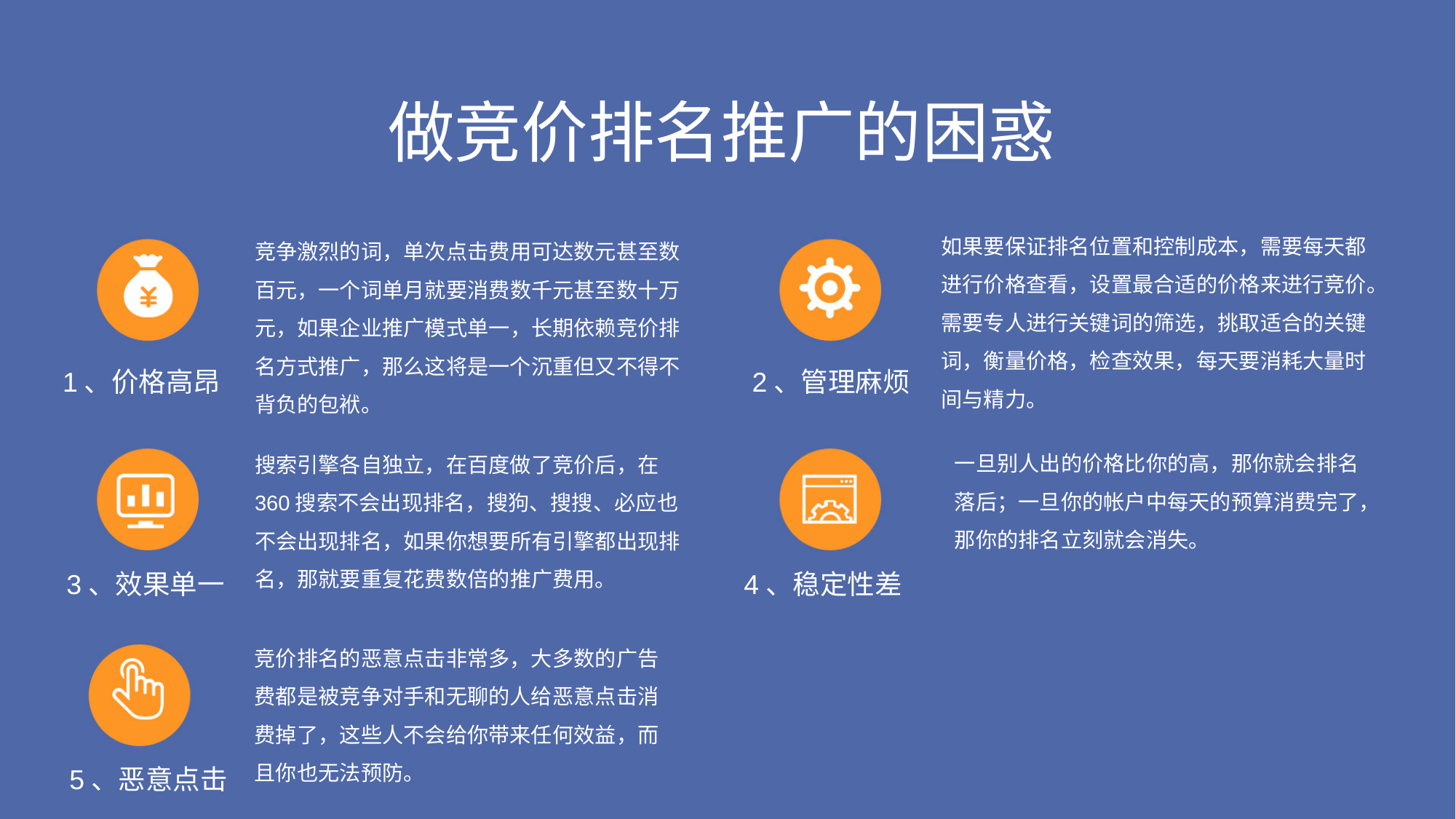

做竞价排名推广的困惑
如果要保证排名位置和控制成本，需要每天都进行价格查看，设置最合适的价格来进行竞价。需要专人进行关键词的筛选，挑取适合的关键词，衡量价格，检查效果，每天要消耗大量时间与精力。
竞争激烈的词，单次点击费用可达数元甚至数百元，一个词单月就要消费数千元甚至数十万元，如果企业推广模式单一，长期依赖竞价排名方式推广，那么这将是一个沉重但又不得不背负的包袱。
1、价格高昂
2、管理麻烦
一旦别人出的价格比你的高，那你就会排名落后；一旦你的帐户中每天的预算消费完了，那你的排名立刻就会消失。
搜索引擎各自独立，在百度做了竞价后，在360搜索不会出现排名，搜狗、搜搜、必应也不会出现排名，如果你想要所有引擎都出现排名，那就要重复花费数倍的推广费用。
 3、效果单一
4、稳定性差
竞价排名的恶意点击非常多，大多数的广告费都是被竞争对手和无聊的人给恶意点击消费掉了，这些人不会给你带来任何效益，而且你也无法预防。
5、恶意点击